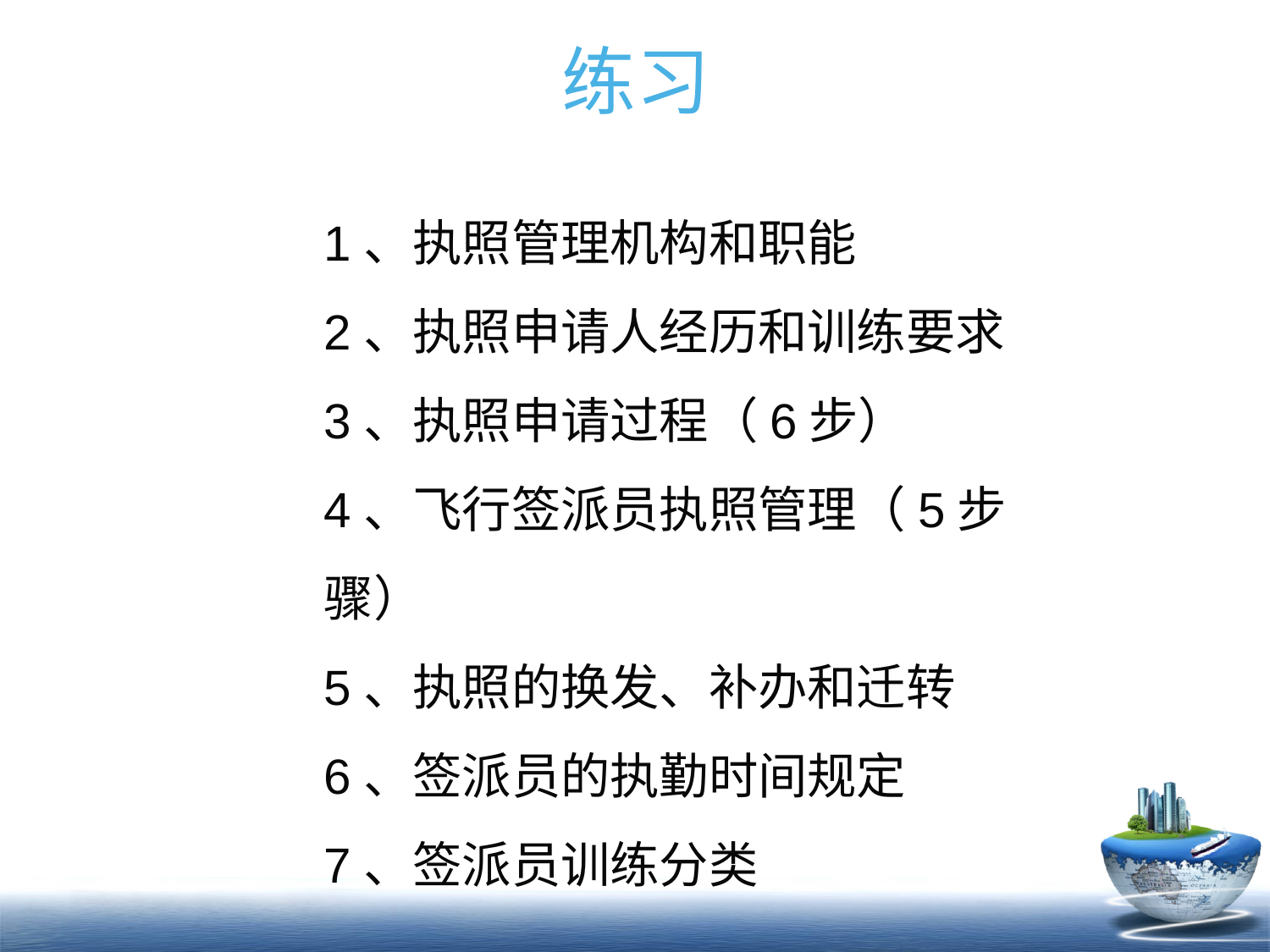

# 练习

1、执照管理机构和职能
2、执照申请人经历和训练要求
3、执照申请过程（6步）
4、飞行签派员执照管理（5步骤）
5、执照的换发、补办和迁转
6、签派员的执勤时间规定
7、签派员训练分类